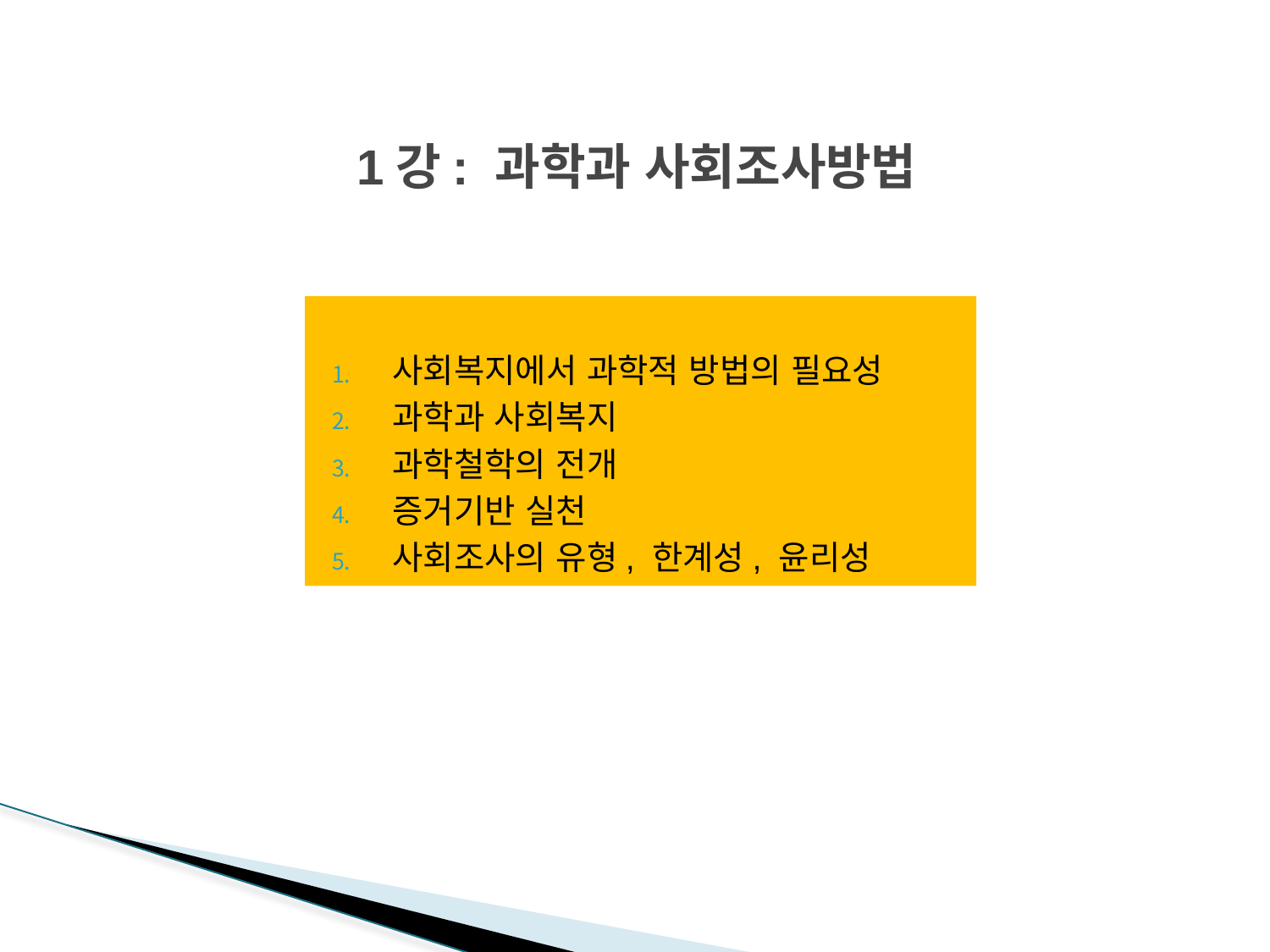

# 1강: 과학과 사회조사방법

사회복지에서 과학적 방법의 필요성
과학과 사회복지
과학철학의 전개
증거기반 실천
사회조사의 유형, 한계성, 윤리성